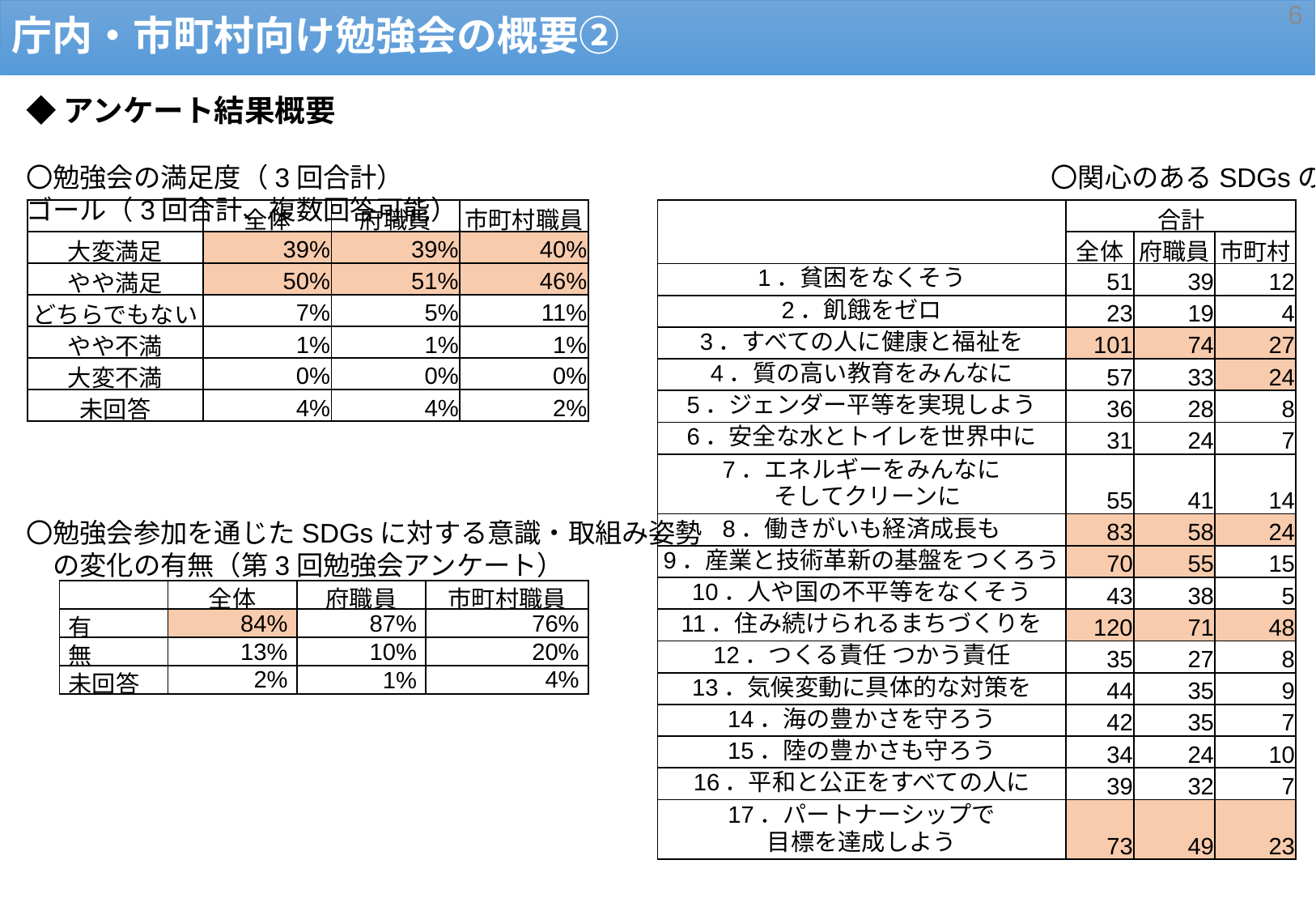

6
庁内・市町村向け勉強会の概要②
◆アンケート結果概要

〇勉強会の満足度（3回合計）					　　〇関心のあるSDGsのゴール（3回合計、複数回答可能）

〇勉強会参加を通じたSDGsに対する意識・取組み姿勢
　の変化の有無（第3回勉強会アンケート）
|  | 全体 | 府職員 | 市町村職員 |
| --- | --- | --- | --- |
| 大変満足 | 39% | 39% | 40% |
| やや満足 | 50% | 51% | 46% |
| どちらでもない | 7% | 5% | 11% |
| やや不満 | 1% | 1% | 1% |
| 大変不満 | 0% | 0% | 0% |
| 未回答 | 4% | 4% | 2% |
|  | 合計 |  |  |
| --- | --- | --- | --- |
|  | 全体 | 府職員 | 市町村 |
| 1．貧困をなくそう | 51 | 39 | 12 |
| 2．飢餓をゼロ | 23 | 19 | 4 |
| 3．すべての人に健康と福祉を | 101 | 74 | 27 |
| 4．質の高い教育をみんなに | 57 | 33 | 24 |
| 5．ジェンダー平等を実現しよう | 36 | 28 | 8 |
| 6．安全な水とトイレを世界中に | 31 | 24 | 7 |
| 7．エネルギーをみんなに そしてクリーンに | 55 | 41 | 14 |
| 8．働きがいも経済成長も | 83 | 58 | 24 |
| 9．産業と技術革新の基盤をつくろう | 70 | 55 | 15 |
| 10．人や国の不平等をなくそう | 43 | 38 | 5 |
| 11．住み続けられるまちづくりを | 120 | 71 | 48 |
| 12．つくる責任 つかう責任 | 35 | 27 | 8 |
| 13．気候変動に具体的な対策を | 44 | 35 | 9 |
| 14．海の豊かさを守ろう | 42 | 35 | 7 |
| 15．陸の豊かさも守ろう | 34 | 24 | 10 |
| 16．平和と公正をすべての人に | 39 | 32 | 7 |
| 17．パートナーシップで 目標を達成しよう | 73 | 49 | 23 |
|  | 全体 | 府職員 | 市町村職員 |
| --- | --- | --- | --- |
| 有 | 84% | 87% | 76% |
| 無 | 13% | 10% | 20% |
| 未回答 | 2% | 1% | 4% |